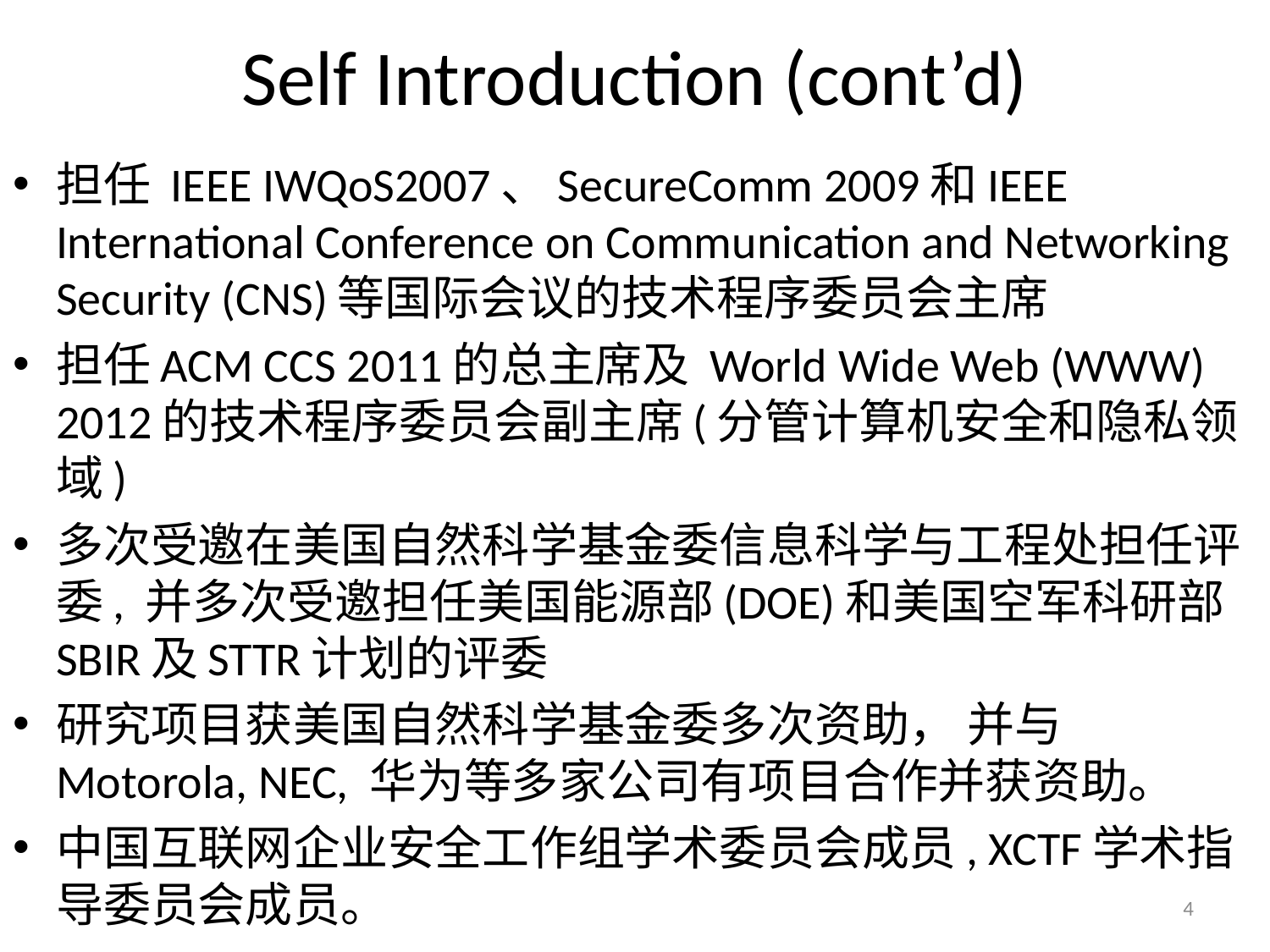

# Self Introduction (cont’d)
担任 IEEE IWQoS2007、SecureComm 2009和IEEE International Conference on Communication and Networking Security (CNS)等国际会议的技术程序委员会主席
担任ACM CCS 2011的总主席及 World Wide Web (WWW) 2012的技术程序委员会副主席(分管计算机安全和隐私领域)
多次受邀在美国自然科学基金委信息科学与工程处担任评委, 并多次受邀担任美国能源部(DOE)和美国空军科研部 SBIR及STTR计划的评委
研究项目获美国自然科学基金委多次资助， 并与Motorola, NEC, 华为等多家公司有项目合作并获资助。
中国互联网企业安全工作组学术委员会成员, XCTF学术指导委员会成员。

4